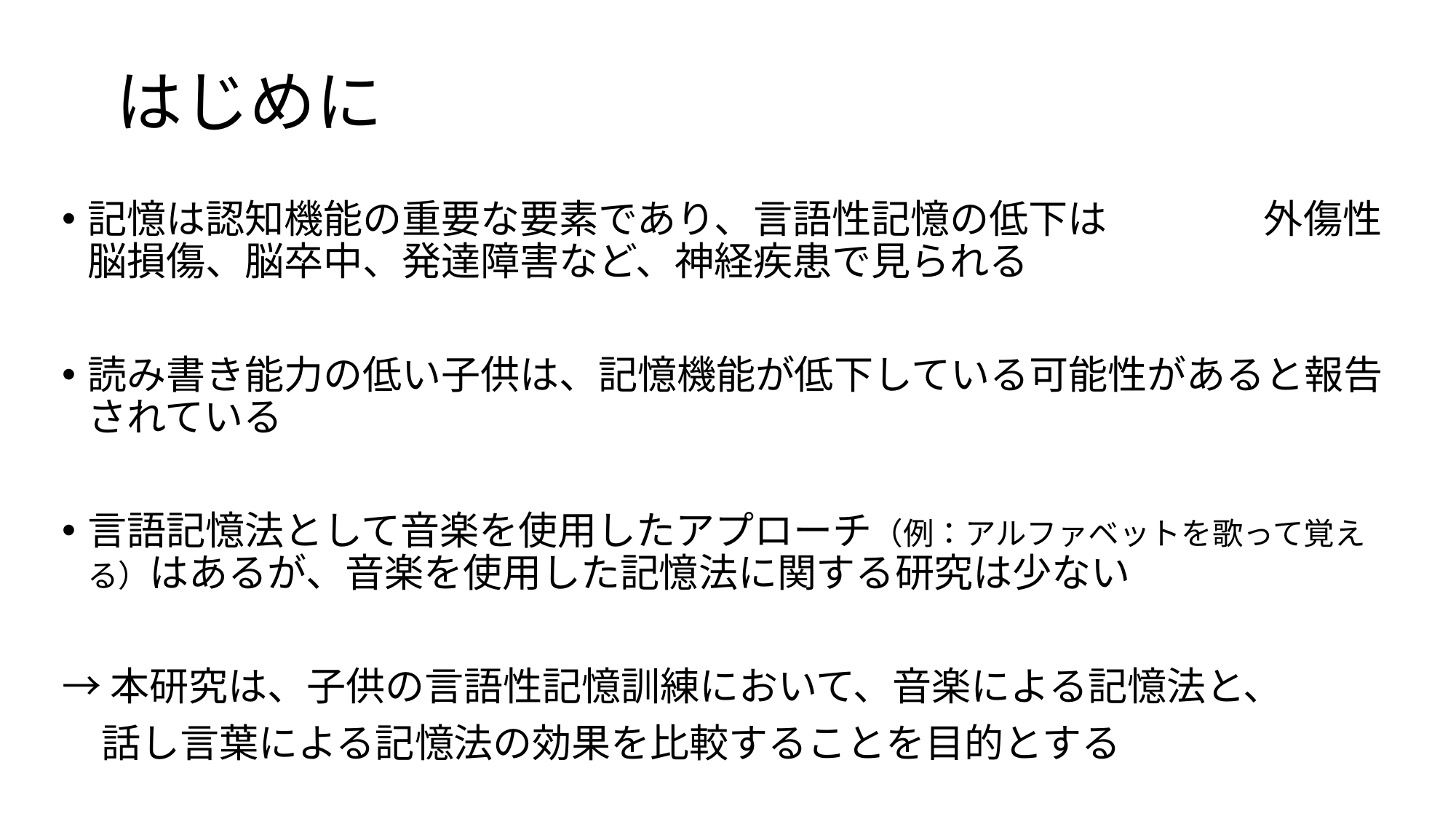

# はじめに
記憶は認知機能の重要な要素であり、言語性記憶の低下は　　　　外傷性脳損傷、脳卒中、発達障害など、神経疾患で見られる

読み書き能力の低い子供は、記憶機能が低下している可能性があると報告されている

言語記憶法として音楽を使用したアプローチ（例：アルファベットを歌って覚える）はあるが、音楽を使用した記憶法に関する研究は少ない

→本研究は、子供の言語性記憶訓練において、音楽による記憶法と、
　話し言葉による記憶法の効果を比較することを目的とする